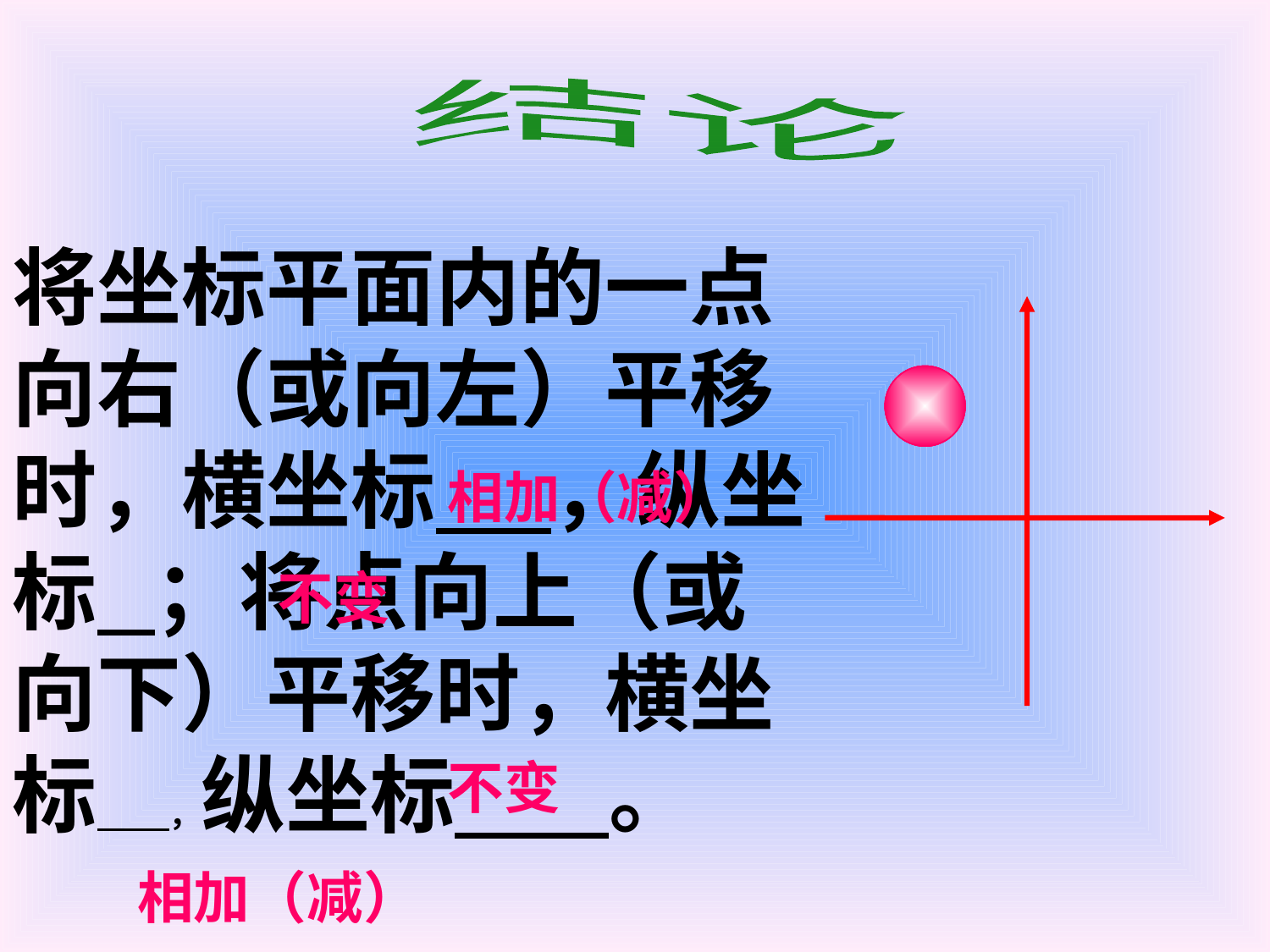

结论
将坐标平面内的一点向右（或向左）平移时，横坐标      ，纵坐标   ；将点向上（或向下）平移时，横坐标          ，纵坐标        。

相加（减）
不变
不变
相加（减）